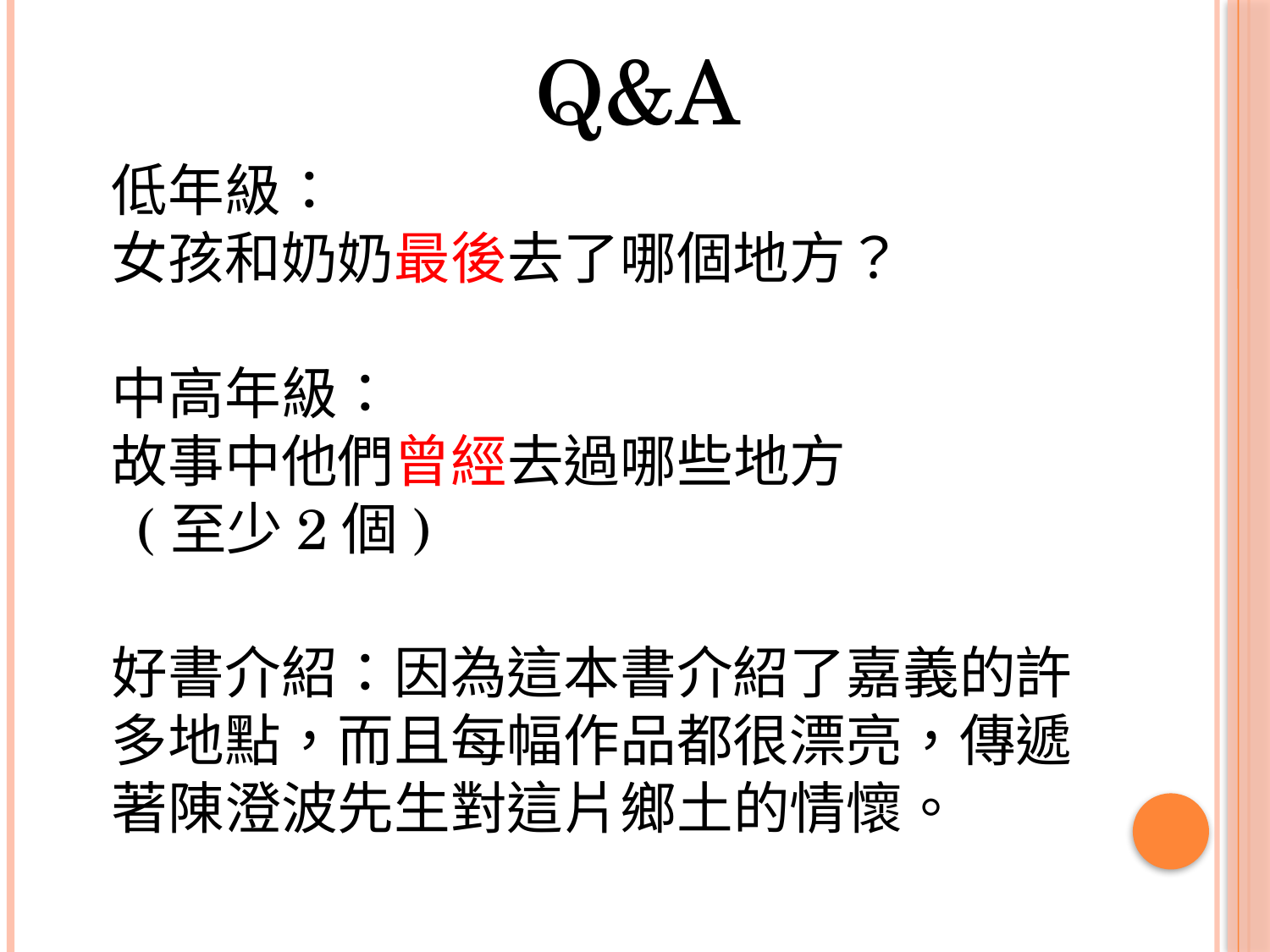

# Q&A
低年級：
女孩和奶奶最後去了哪個地方？
中高年級：
故事中他們曾經去過哪些地方
 (至少2個)

好書介紹：因為這本書介紹了嘉義的許多地點，而且每幅作品都很漂亮，傳遞著陳澄波先生對這片鄉土的情懷。